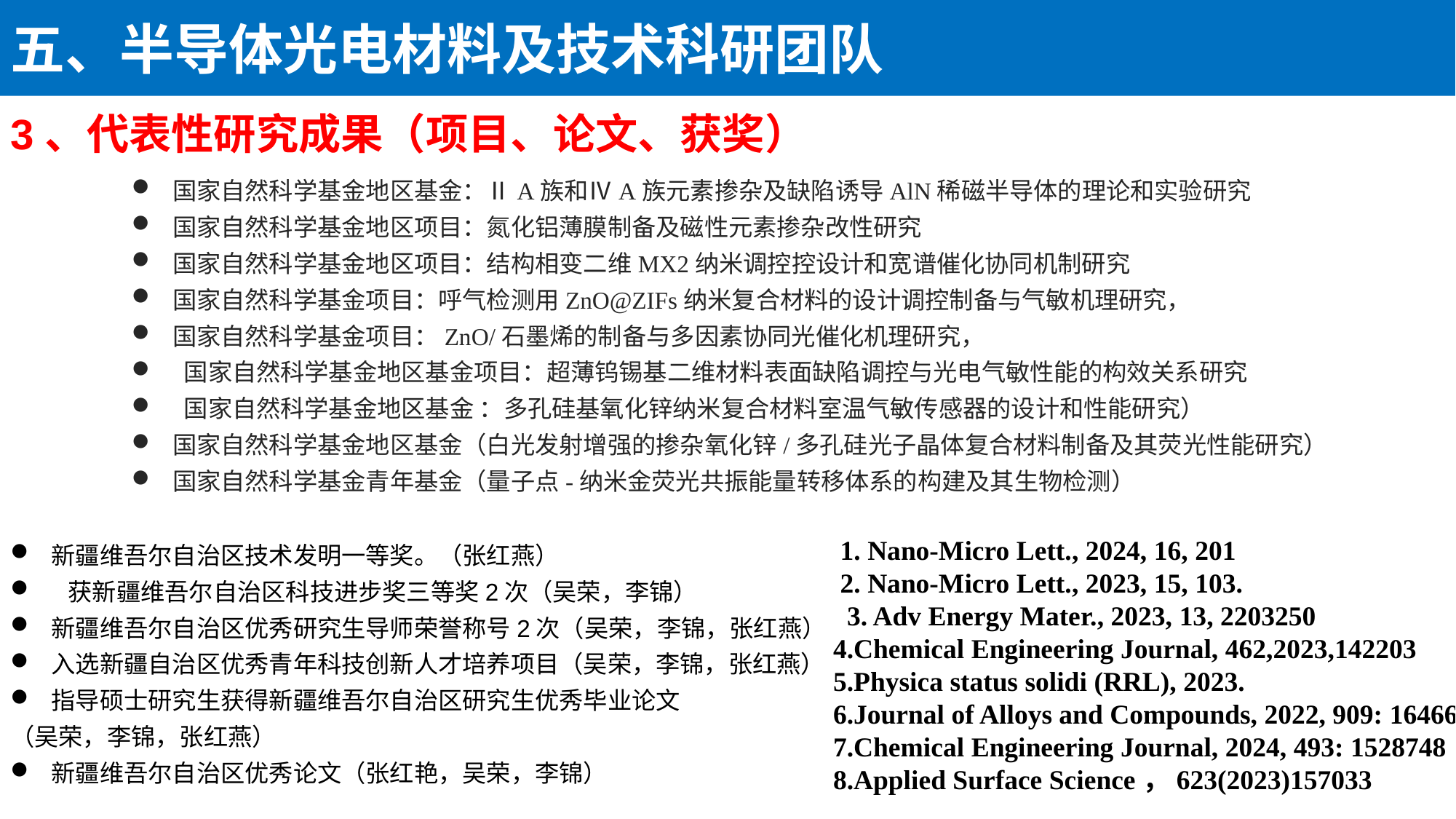

五、半导体光电材料及技术科研团队
3、代表性研究成果（项目、论文、获奖）
国家自然科学基金地区基金：ⅡA族和ⅣA族元素掺杂及缺陷诱导AlN稀磁半导体的理论和实验研究
国家自然科学基金地区项目：氮化铝薄膜制备及磁性元素掺杂改性研究
国家自然科学基金地区项目：结构相变二维MX2纳米调控控设计和宽谱催化协同机制研究
国家自然科学基金项目：呼气检测用ZnO@ZIFs纳米复合材料的设计调控制备与气敏机理研究，
国家自然科学基金项目：ZnO/石墨烯的制备与多因素协同光催化机理研究，
 国家自然科学基金地区基金项目：超薄钨锡基二维材料表面缺陷调控与光电气敏性能的构效关系研究
 国家自然科学基金地区基金 ：多孔硅基氧化锌纳米复合材料室温气敏传感器的设计和性能研究）
国家自然科学基金地区基金（白光发射增强的掺杂氧化锌/多孔硅光子晶体复合材料制备及其荧光性能研究）
国家自然科学基金青年基金（量子点-纳米金荧光共振能量转移体系的构建及其生物检测）

新疆维吾尔自治区技术发明一等奖。（张红燕）
  获新疆维吾尔自治区科技进步奖三等奖2次（吴荣，李锦）
新疆维吾尔自治区优秀研究生导师荣誉称号2次（吴荣，李锦，张红燕）
入选新疆自治区优秀青年科技创新人才培养项目（吴荣，李锦，张红燕）
指导硕士研究生获得新疆维吾尔自治区研究生优秀毕业论文
（吴荣，李锦，张红燕）
新疆维吾尔自治区优秀论文（张红艳，吴荣，李锦）
 1. Nano-Micro Lett., 2024, 16, 201
 2. Nano-Micro Lett., 2023, 15, 103.
  3. Adv Energy Mater., 2023, 13, 2203250
4.Chemical Engineering Journal, 462,2023,142203
5.Physica status solidi (RRL), 2023.
6.Journal of Alloys and Compounds, 2022, 909: 164666.
7.Chemical Engineering Journal, 2024, 493: 1528748
8.Applied Surface Science，623(2023)157033

19